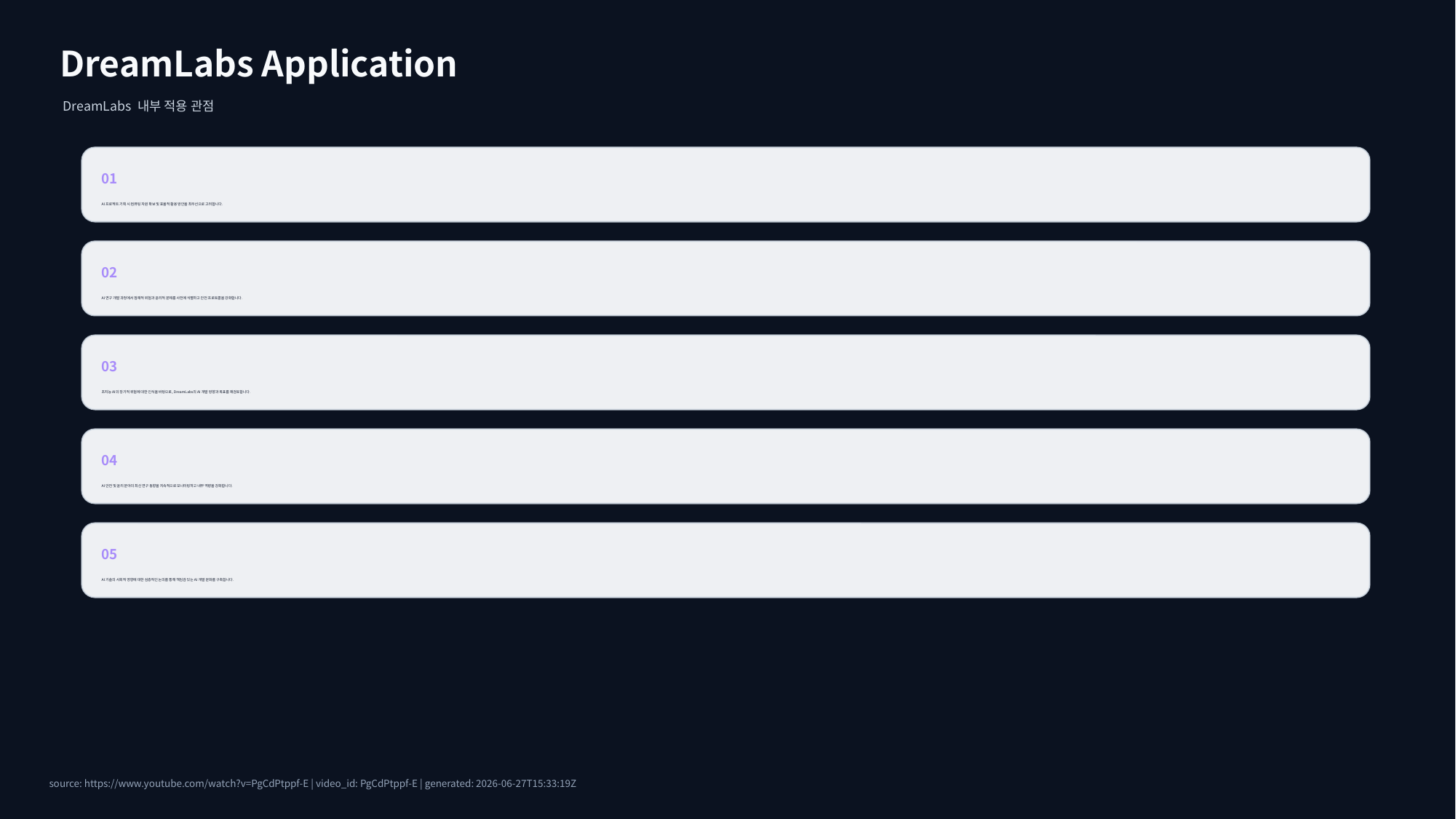

DreamLabs Application
DreamLabs 내부 적용 관점

01
AI 프로젝트 기획 시 컴퓨팅 자원 확보 및 효율적 활용 방안을 최우선으로 고려합니다.

02
AI 연구 개발 과정에서 잠재적 위험과 윤리적 문제를 사전에 식별하고 안전 프로토콜을 강화합니다.

03
초지능 AI의 장기적 위험에 대한 인식을 바탕으로, DreamLabs의 AI 개발 방향과 목표를 재검토합니다.

04
AI 안전 및 윤리 분야의 최신 연구 동향을 지속적으로 모니터링하고 내부 역량을 강화합니다.

05
AI 기술의 사회적 영향에 대한 심층적인 논의를 통해 책임감 있는 AI 개발 문화를 구축합니다.
source: https://www.youtube.com/watch?v=PgCdPtppf-E | video_id: PgCdPtppf-E | generated: 2026-06-27T15:33:19Z